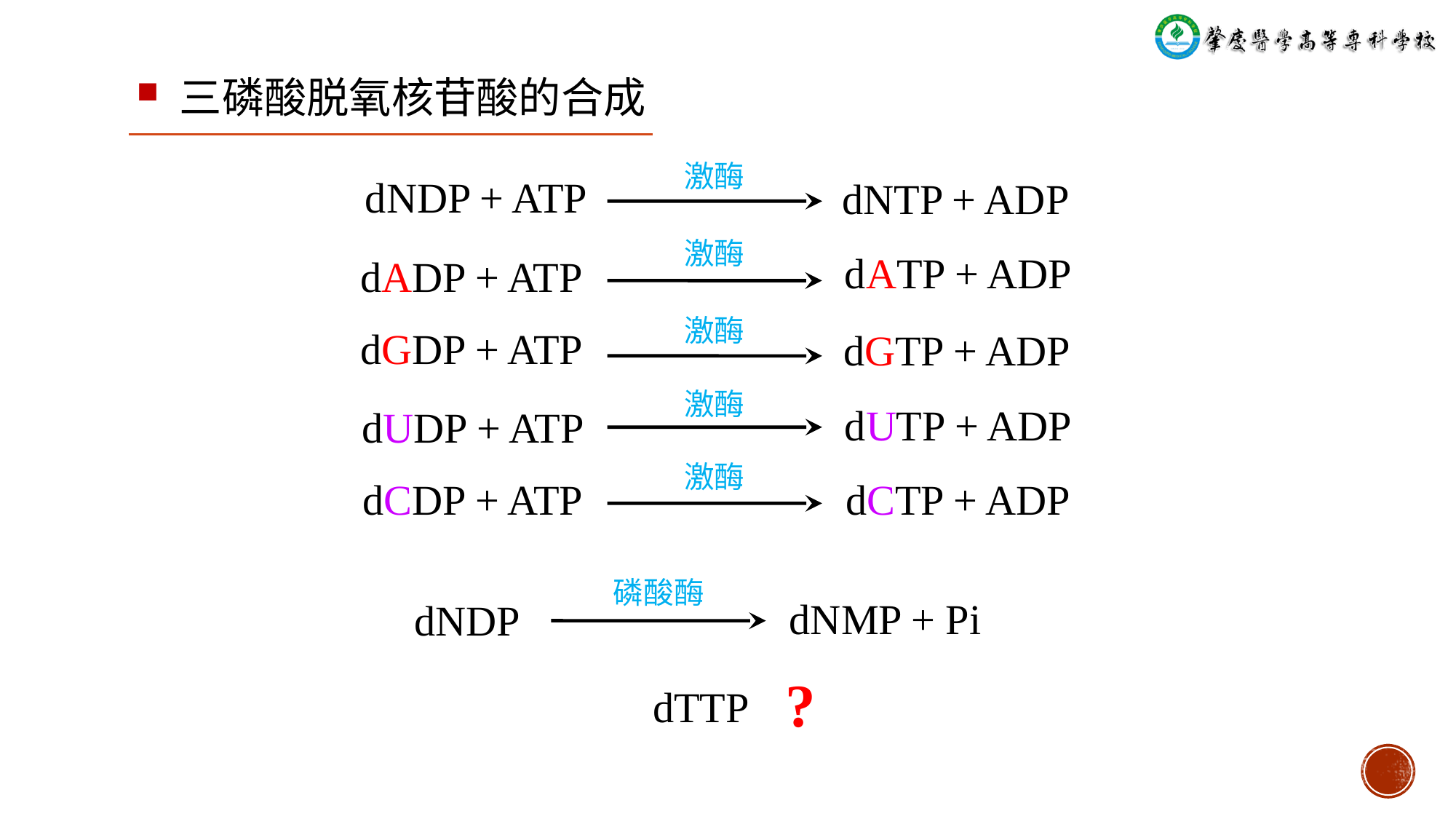

三磷酸脱氧核苷酸的合成
激酶
dNDP + ATP
dNTP + ADP

激酶
dATP + ADP
dADP + ATP

激酶
dGDP + ATP
dGTP + ADP

激酶
dUTP + ADP
dUDP + ATP

激酶
dCDP + ATP
dCTP + ADP

磷酸酶
dNMP + Pi
dNDP

?
dTTP